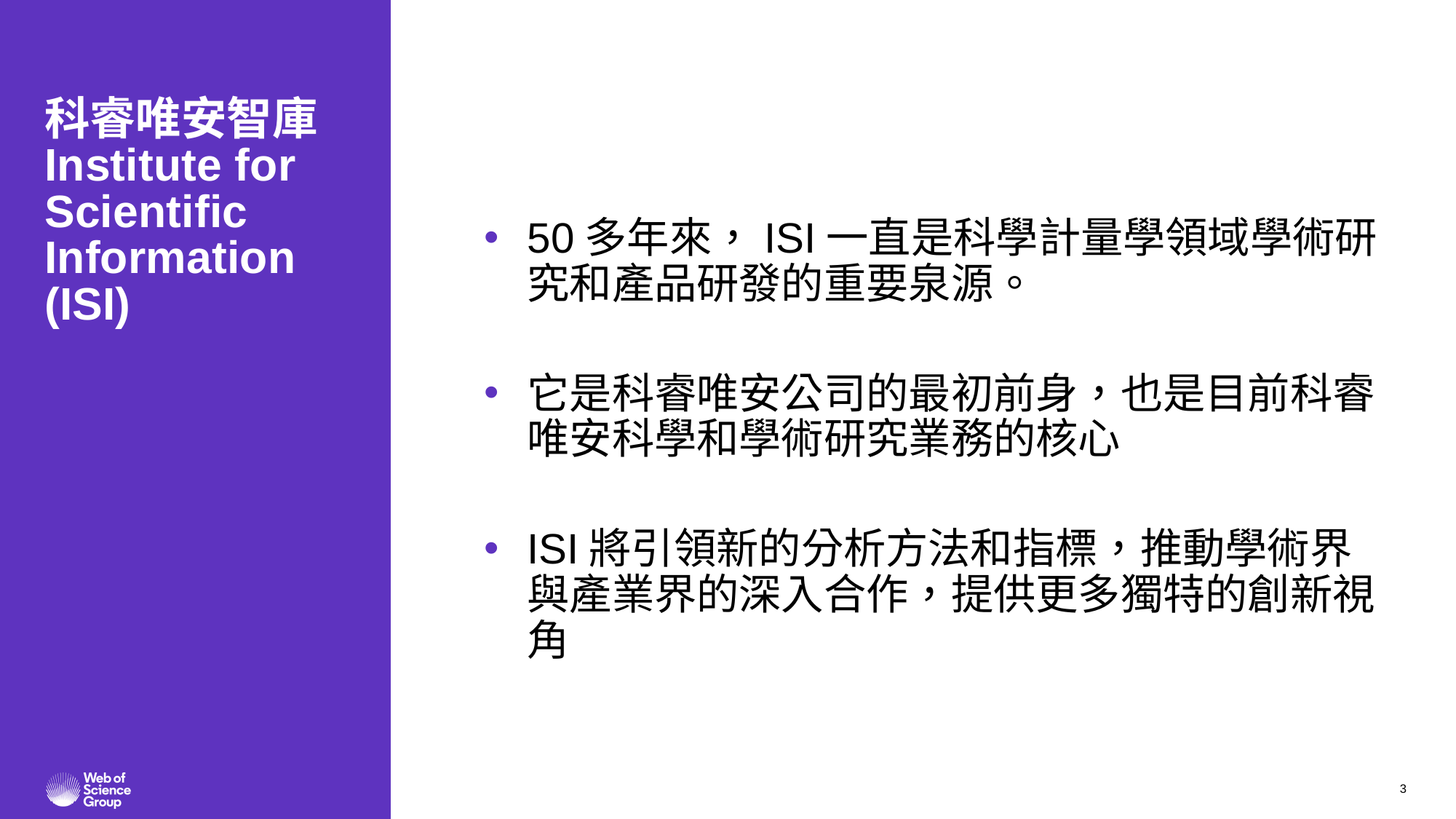

# 科睿唯安智庫Institute for Scientific Information (ISI)
50多年來，ISI一直是科學計量學領域學術研究和產品研發的重要泉源。

它是科睿唯安公司的最初前身，也是目前科睿唯安科學和學術研究業務的核心

ISI將引領新的分析方法和指標，推動學術界與產業界的深入合作，提供更多獨特的創新視角

3